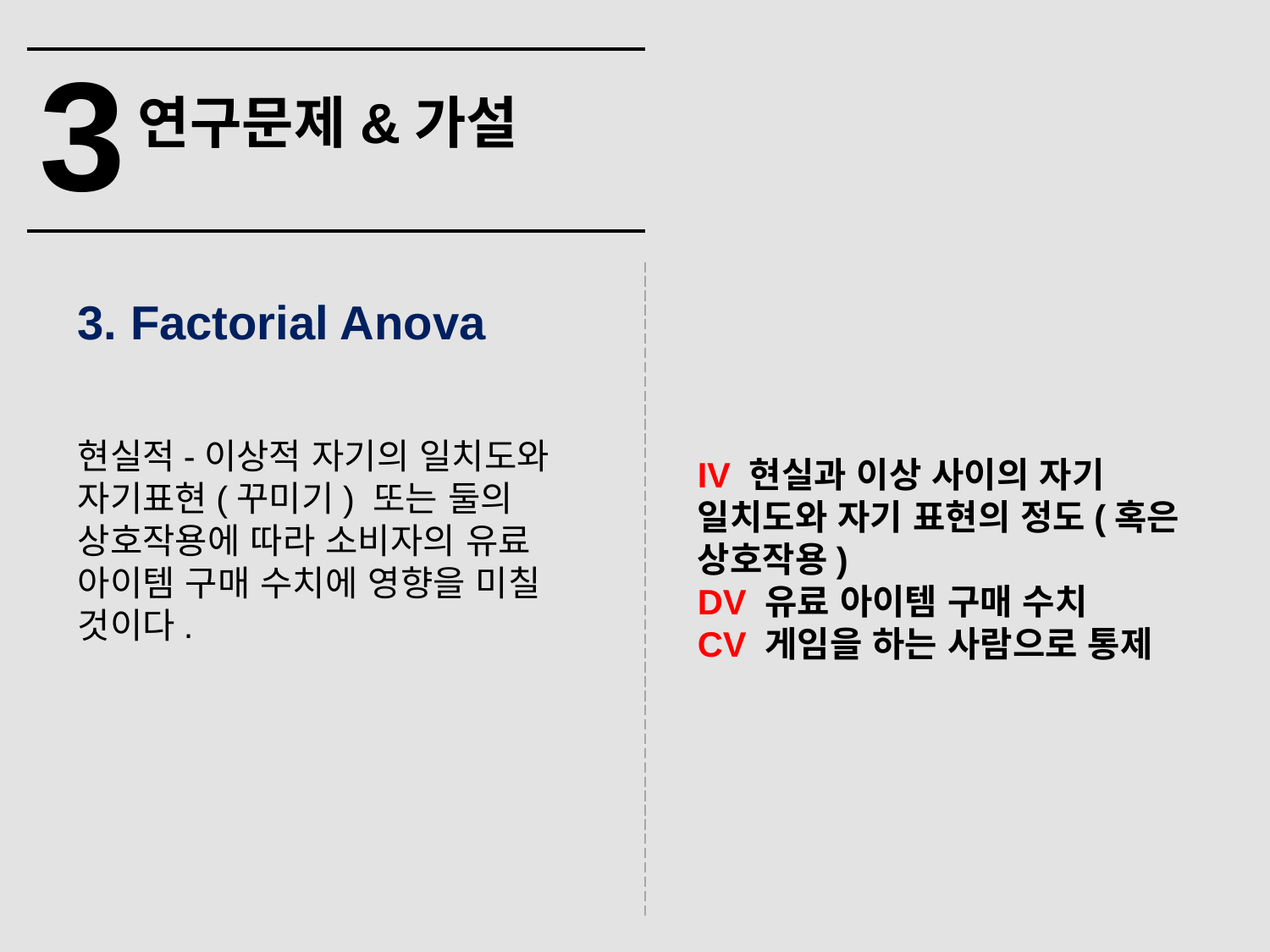

3
연구문제&가설
3. Factorial Anova

현실적-이상적 자기의 일치도와 자기표현(꾸미기) 또는 둘의 상호작용에 따라 소비자의 유료 아이템 구매 수치에 영향을 미칠 것이다.
IV 현실과 이상 사이의 자기 일치도와 자기 표현의 정도(혹은 상호작용)
DV 유료 아이템 구매 수치
CV 게임을 하는 사람으로 통제